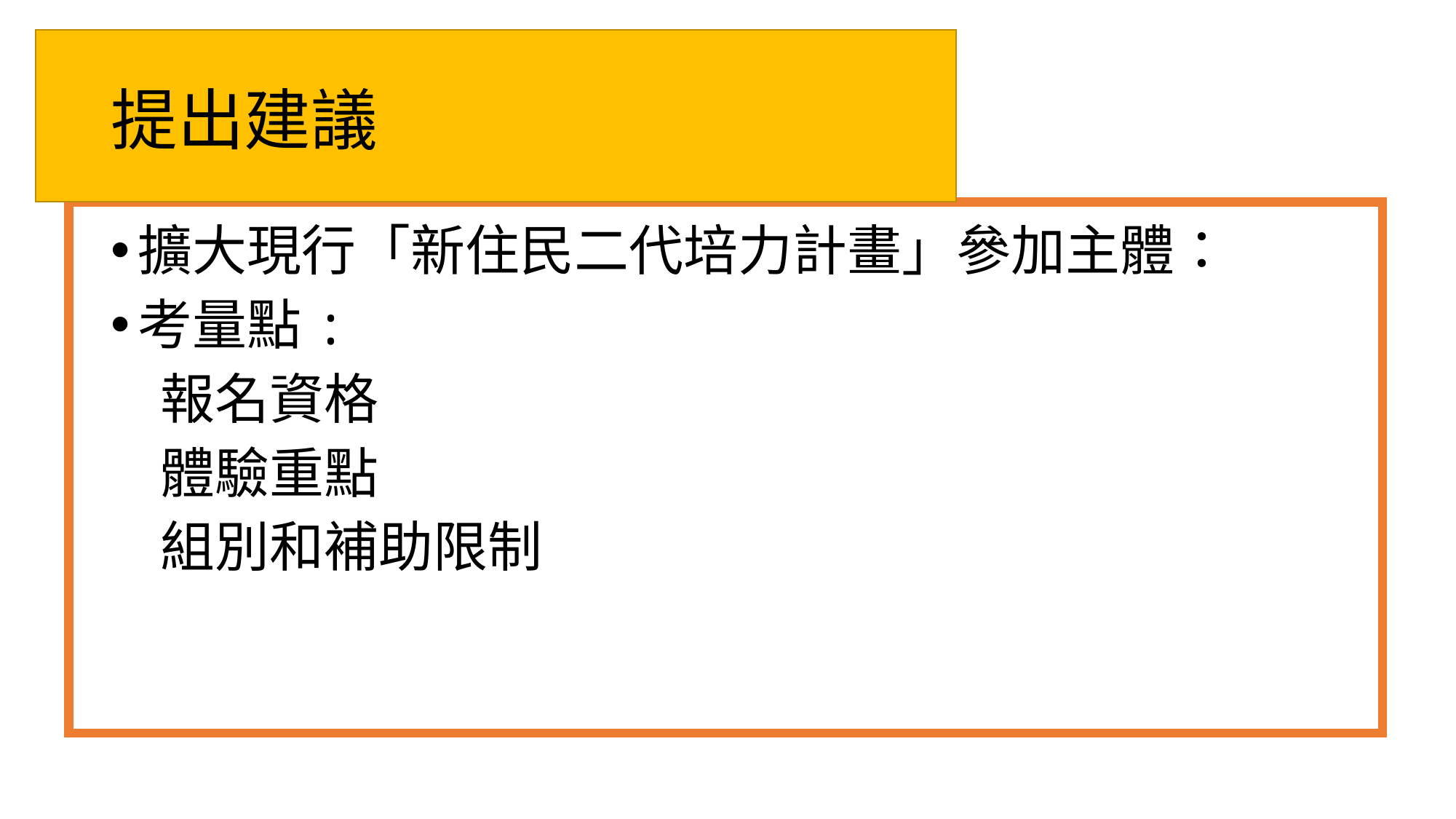

# 提出建議

擴大現行「新住民二代培力計畫」參加主體：
考量點:
   報名資格
   體驗重點
   組別和補助限制